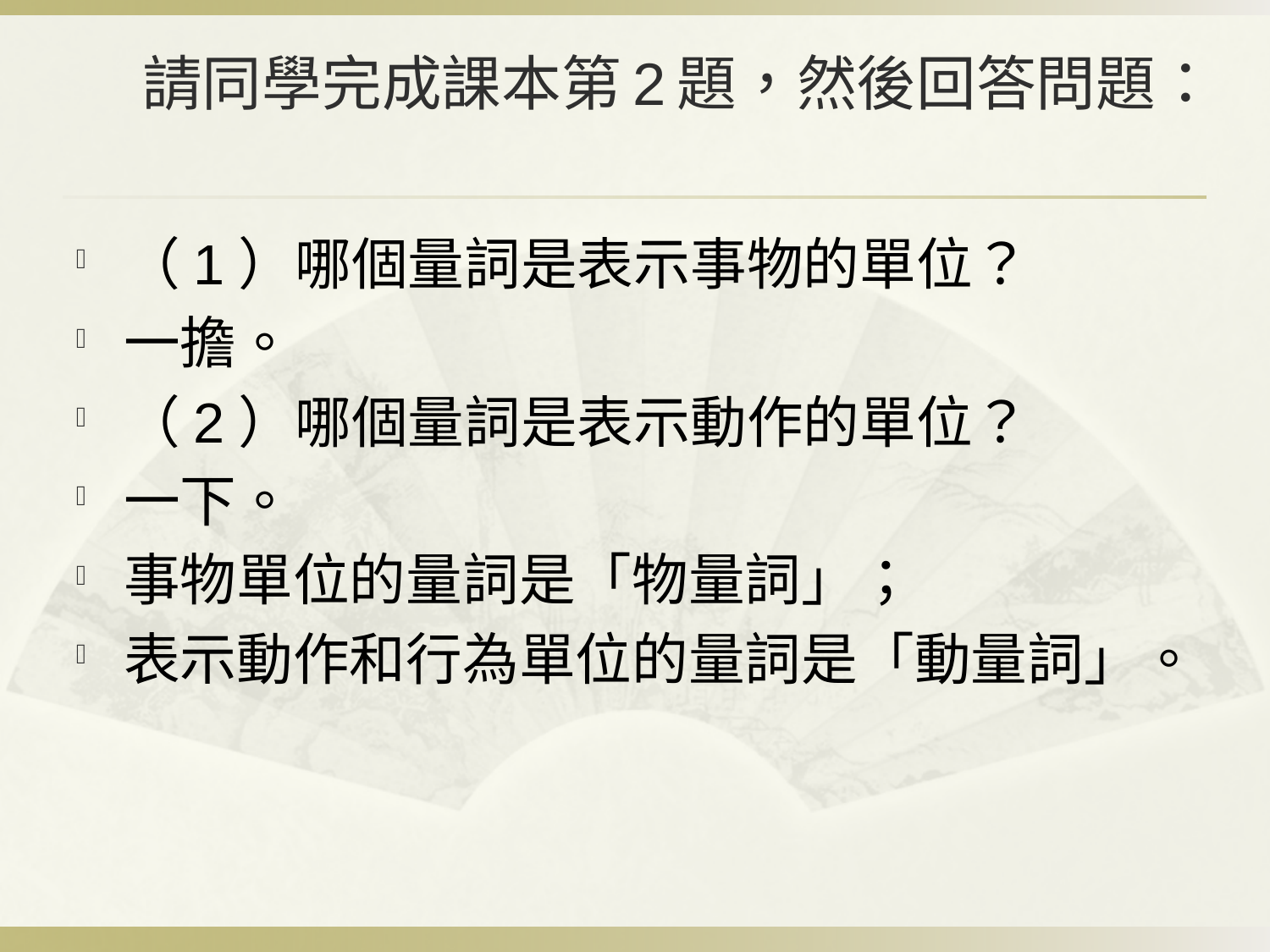

# 請同學完成課本第2題，然後回答問題：
（1）哪個量詞是表示事物的單位？
一擔。
（2）哪個量詞是表示動作的單位？
一下。
事物單位的量詞是「物量詞」；
表示動作和行為單位的量詞是「動量詞」。